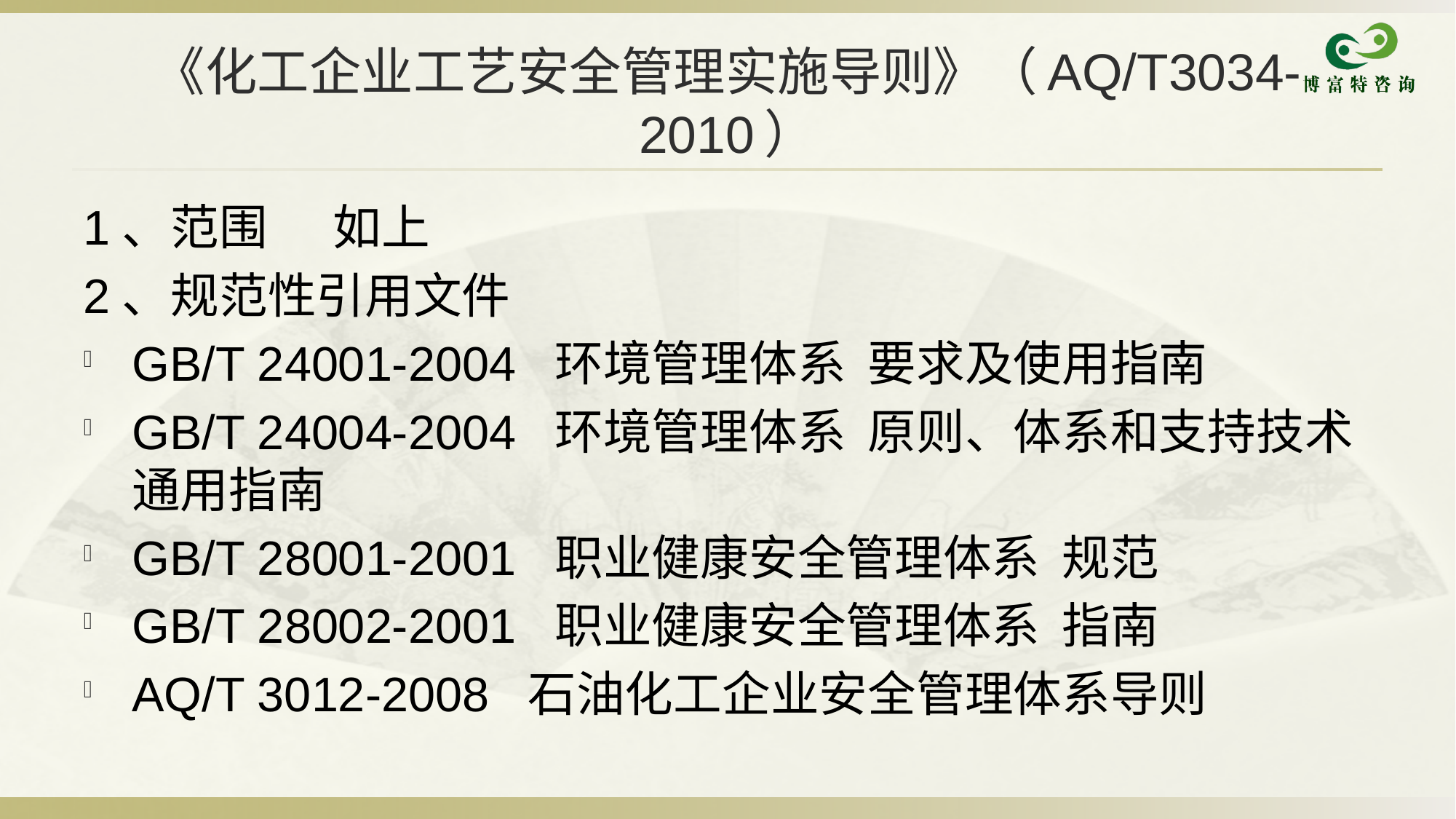

# 《化工企业工艺安全管理实施导则》（AQ/T3034-2010）
1、范围      如上
2、规范性引用文件
GB/T 24001-2004  环境管理体系  要求及使用指南
GB/T 24004-2004  环境管理体系  原则、体系和支持技术通用指南
GB/T 28001-2001  职业健康安全管理体系  规范
GB/T 28002-2001  职业健康安全管理体系  指南
AQ/T 3012-2008  石油化工企业安全管理体系导则